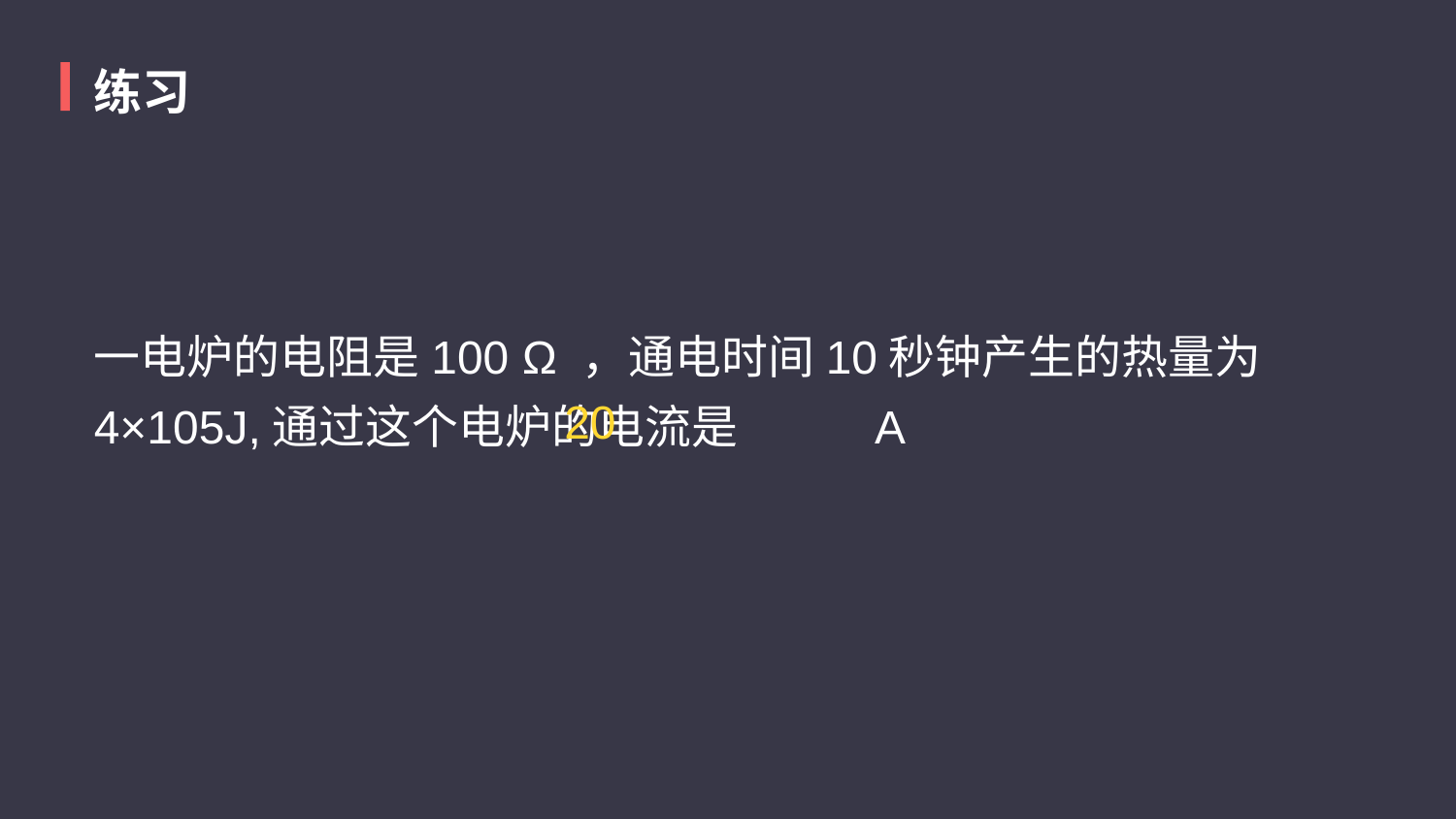

练习

一电炉的电阻是100 Ω ，通电时间10秒钟产生的热量为4×105J,通过这个电炉的电流是            A
20